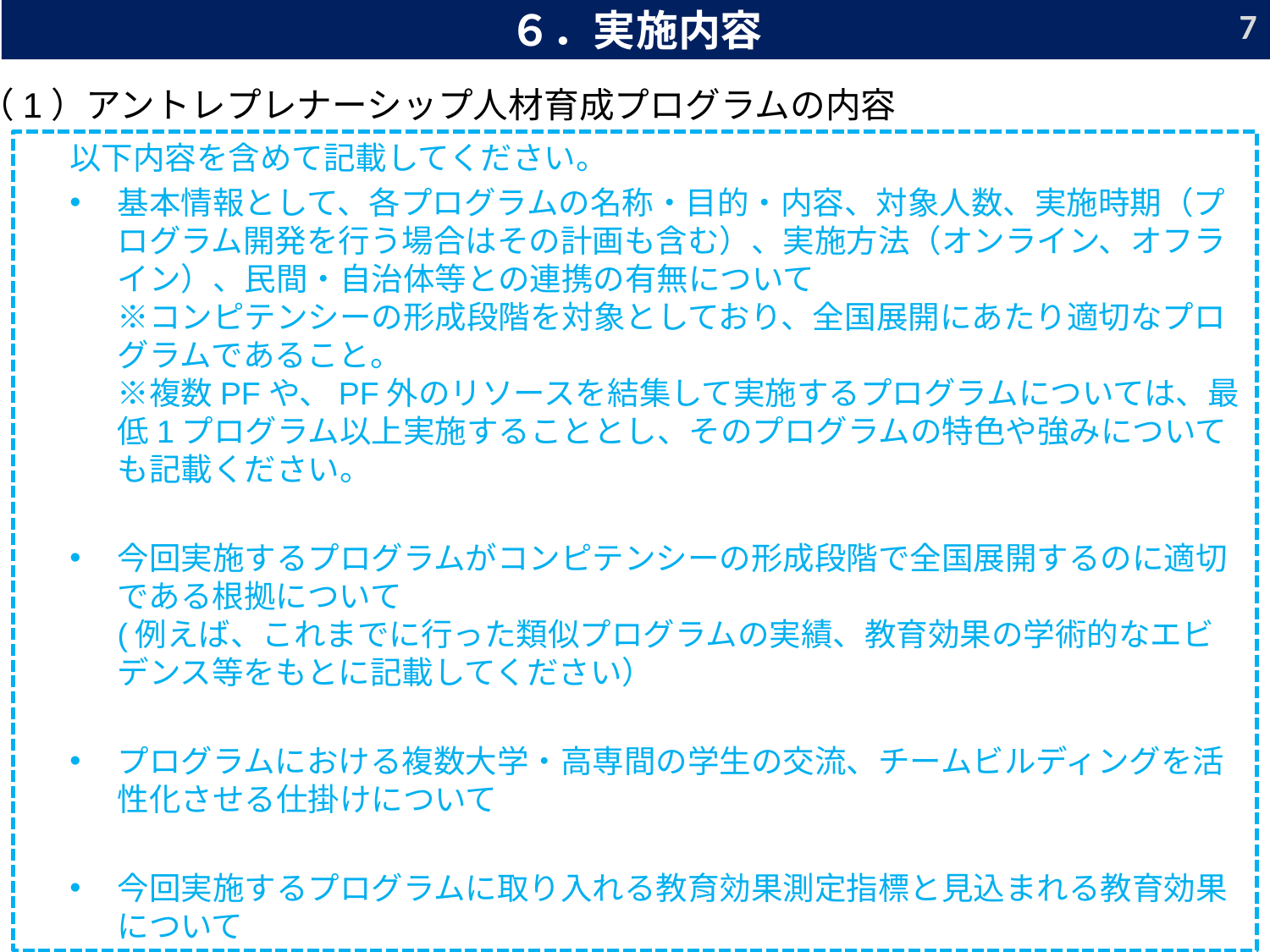

7
６．実施内容
（1）アントレプレナーシップ人材育成プログラムの内容
以下内容を含めて記載してください。
基本情報として、各プログラムの名称・目的・内容、対象人数、実施時期（プログラム開発を行う場合はその計画も含む）、実施方法（オンライン、オフライン）、民間・自治体等との連携の有無について
※コンピテンシーの形成段階を対象としており、全国展開にあたり適切なプログラムであること。
※複数PFや、PF外のリソースを結集して実施するプログラムについては、最低1プログラム以上実施することとし、そのプログラムの特色や強みについても記載ください。

今回実施するプログラムがコンピテンシーの形成段階で全国展開するのに適切である根拠について
(例えば、これまでに行った類似プログラムの実績、教育効果の学術的なエビデンス等をもとに記載してください）

プログラムにおける複数大学・高専間の学生の交流、チームビルディングを活性化させる仕掛けについて

今回実施するプログラムに取り入れる教育効果測定指標と見込まれる教育効果について